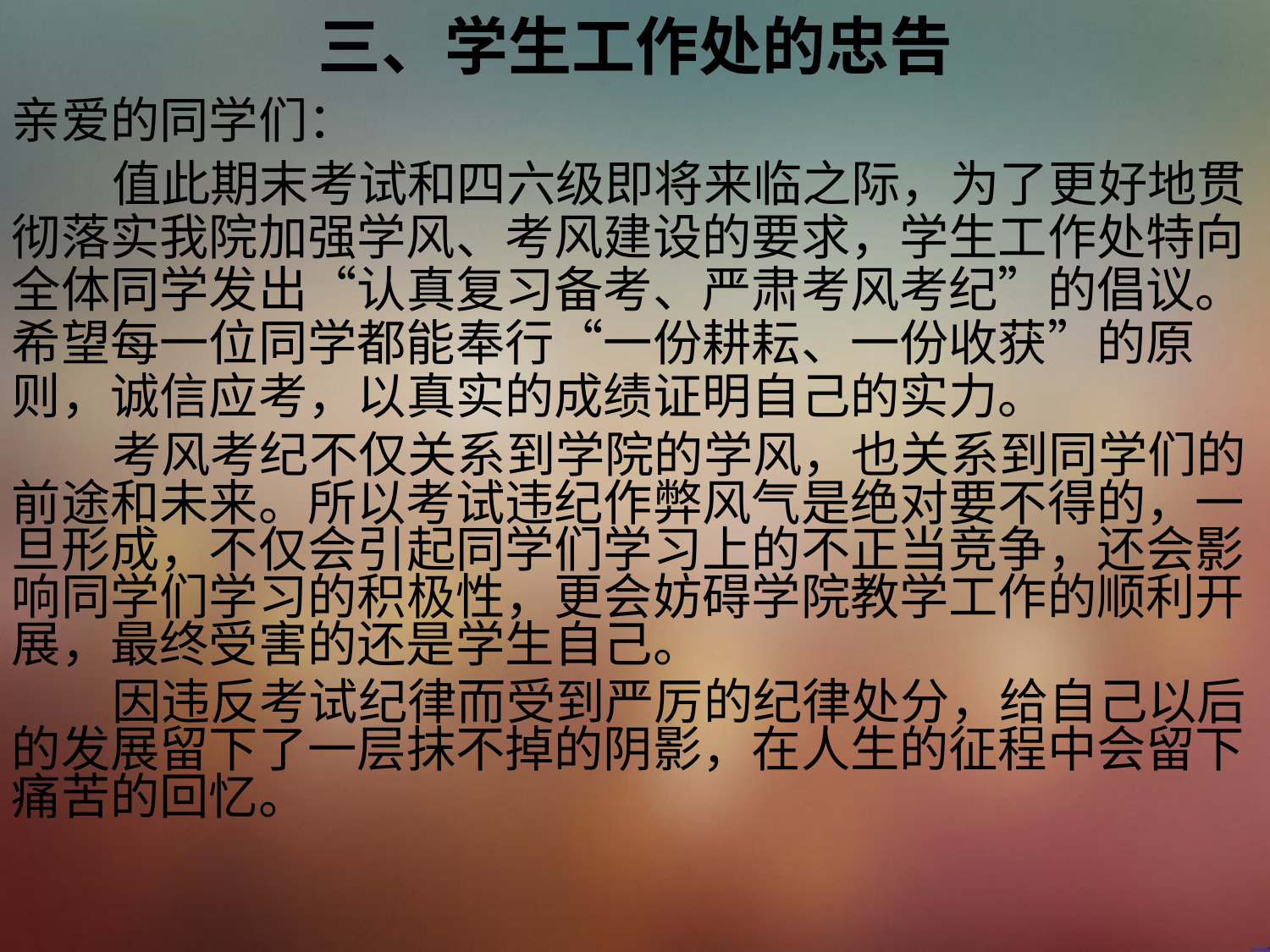

三、学生工作处的忠告
亲爱的同学们：
        值此期末考试和四六级即将来临之际，为了更好地贯彻落实我院加强学风、考风建设的要求，学生工作处特向全体同学发出“认真复习备考、严肃考风考纪”的倡议。希望每一位同学都能奉行“一份耕耘、一份收获”的原则，诚信应考，以真实的成绩证明自己的实力。
        考风考纪不仅关系到学院的学风，也关系到同学们的前途和未来。所以考试违纪作弊风气是绝对要不得的，一旦形成，不仅会引起同学们学习上的不正当竞争，还会影响同学们学习的积极性，更会妨碍学院教学工作的顺利开展，最终受害的还是学生自己。
        因违反考试纪律而受到严厉的纪律处分，给自己以后的发展留下了一层抹不掉的阴影，在人生的征程中会留下痛苦的回忆。